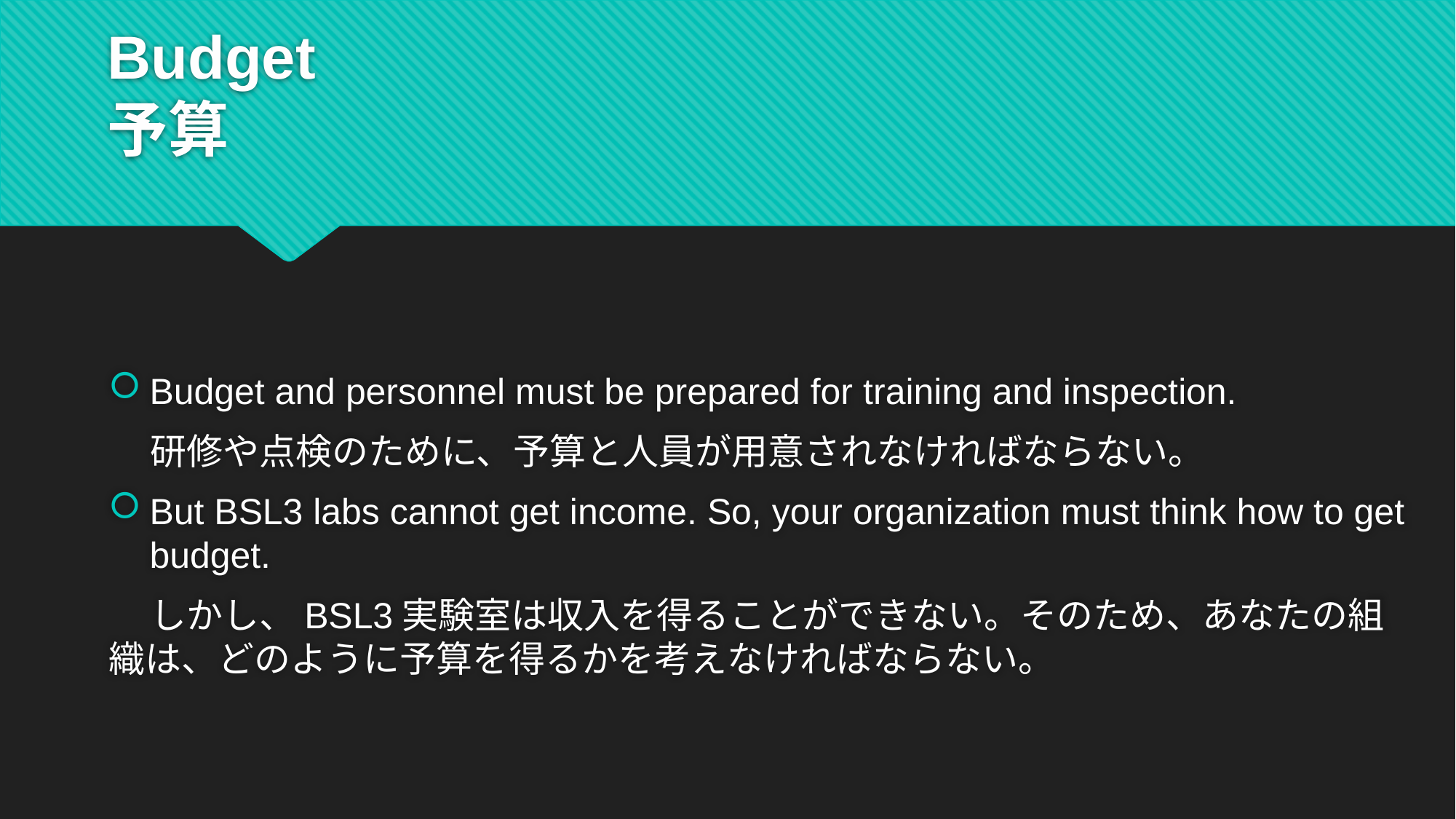

# Budget 予算
Budget and personnel must be prepared for training and inspection.
    研修や点検のために、予算と人員が用意されなければならない。
But BSL3 labs cannot get income. So, your organization must think how to get budget.
    しかし、BSL3実験室は収入を得ることができない。そのため、あなたの組織は、どのように予算を得るかを考えなければならない。